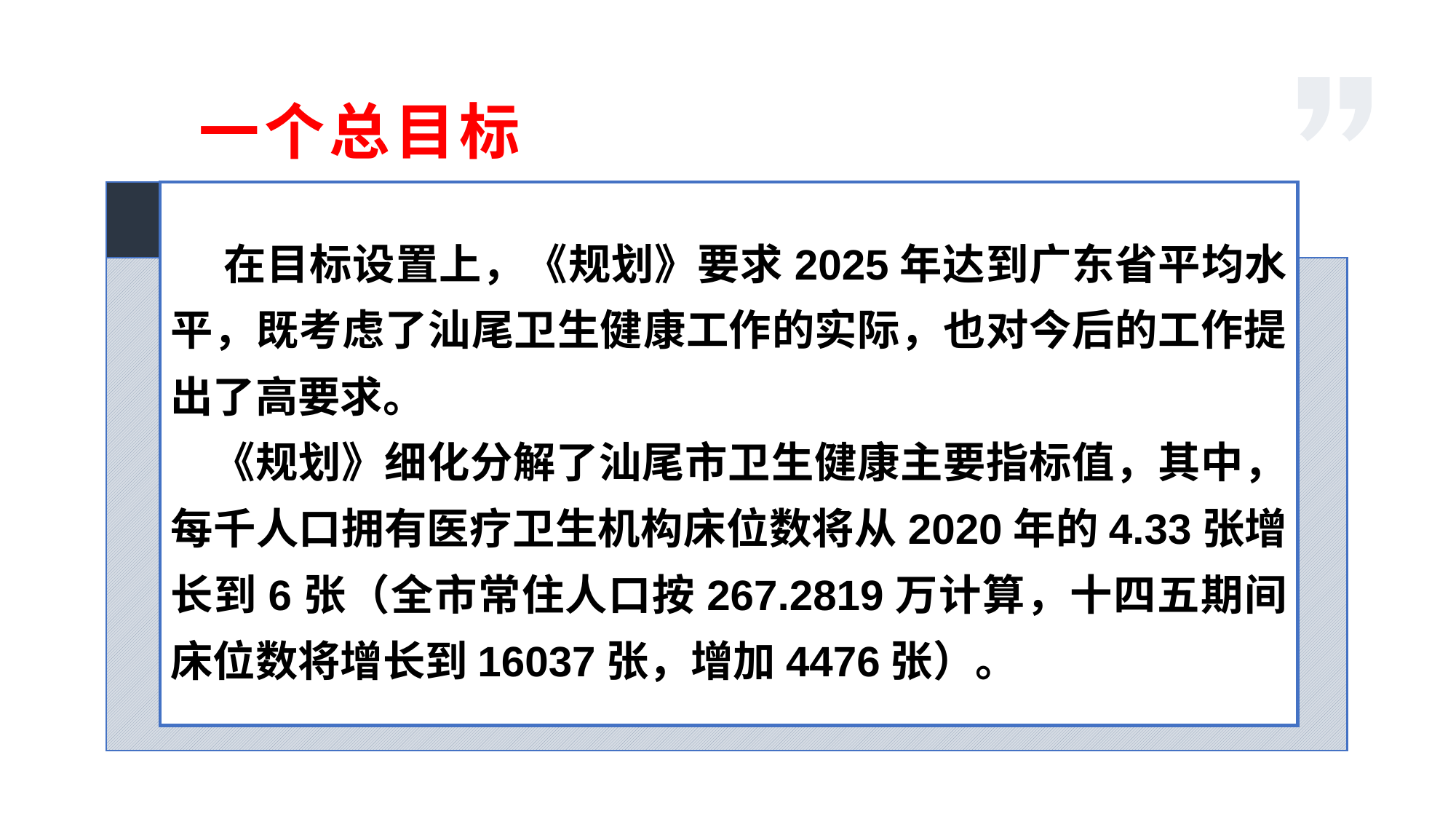

一个总目标

    在目标设置上，《规划》要求2025年达到广东省平均水平，既考虑了汕尾卫生健康工作的实际，也对今后的工作提出了高要求。
   《规划》细化分解了汕尾市卫生健康主要指标值，其中，每千人口拥有医疗卫生机构床位数将从2020年的4.33张增长到6张（全市常住人口按267.2819万计算，十四五期间床位数将增长到16037张，增加4476张）。